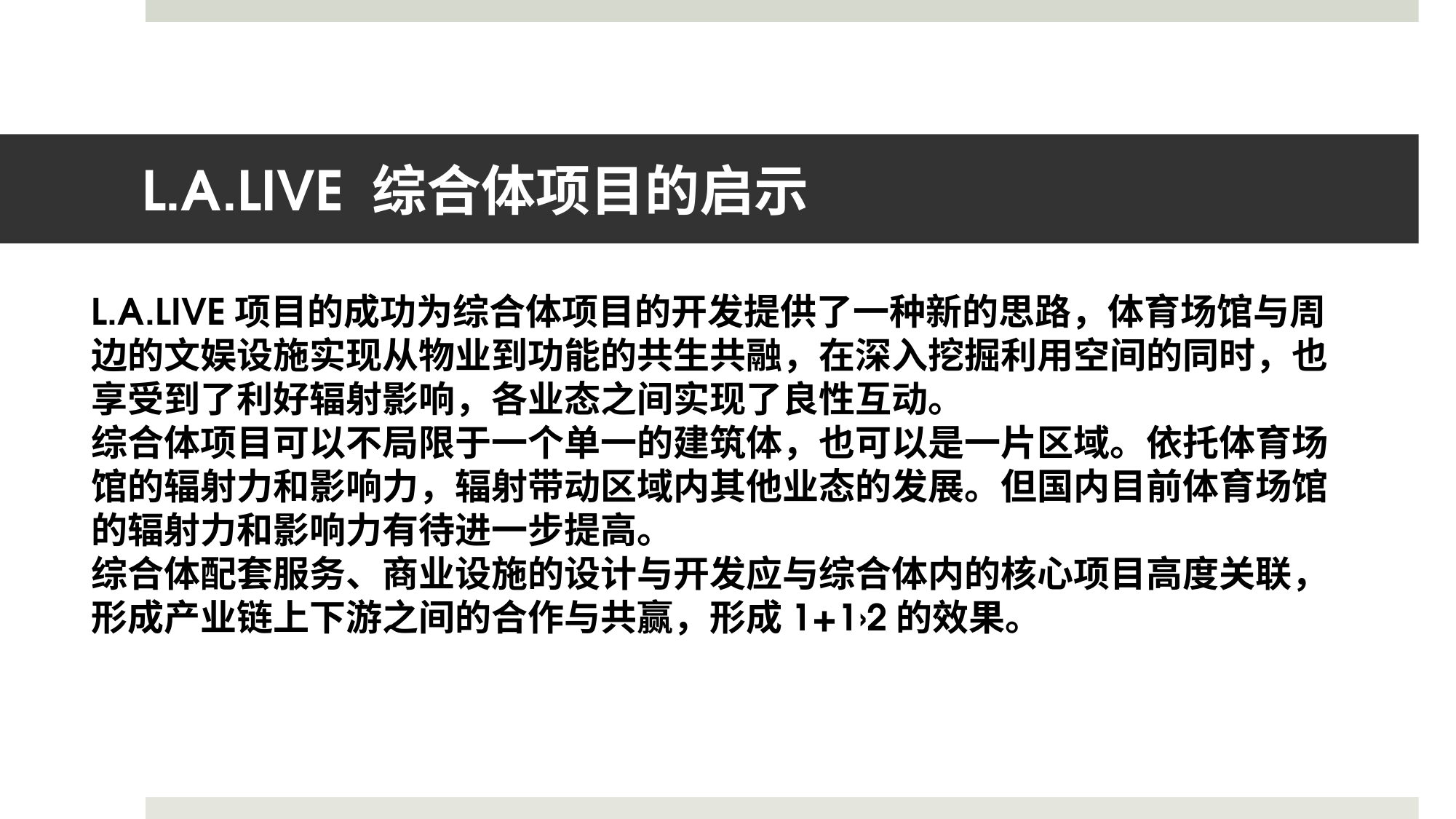

# L.A.LIVE 综合体项目的启示
L.A.LIVE项目的成功为综合体项目的开发提供了一种新的思路，体育场馆与周边的文娱设施实现从物业到功能的共生共融，在深入挖掘利用空间的同时，也享受到了利好辐射影响，各业态之间实现了良性互动。
综合体项目可以不局限于一个单一的建筑体，也可以是一片区域。依托体育场馆的辐射力和影响力，辐射带动区域内其他业态的发展。但国内目前体育场馆的辐射力和影响力有待进一步提高。
综合体配套服务、商业设施的设计与开发应与综合体内的核心项目高度关联，形成产业链上下游之间的合作与共赢，形成1+1›2的效果。